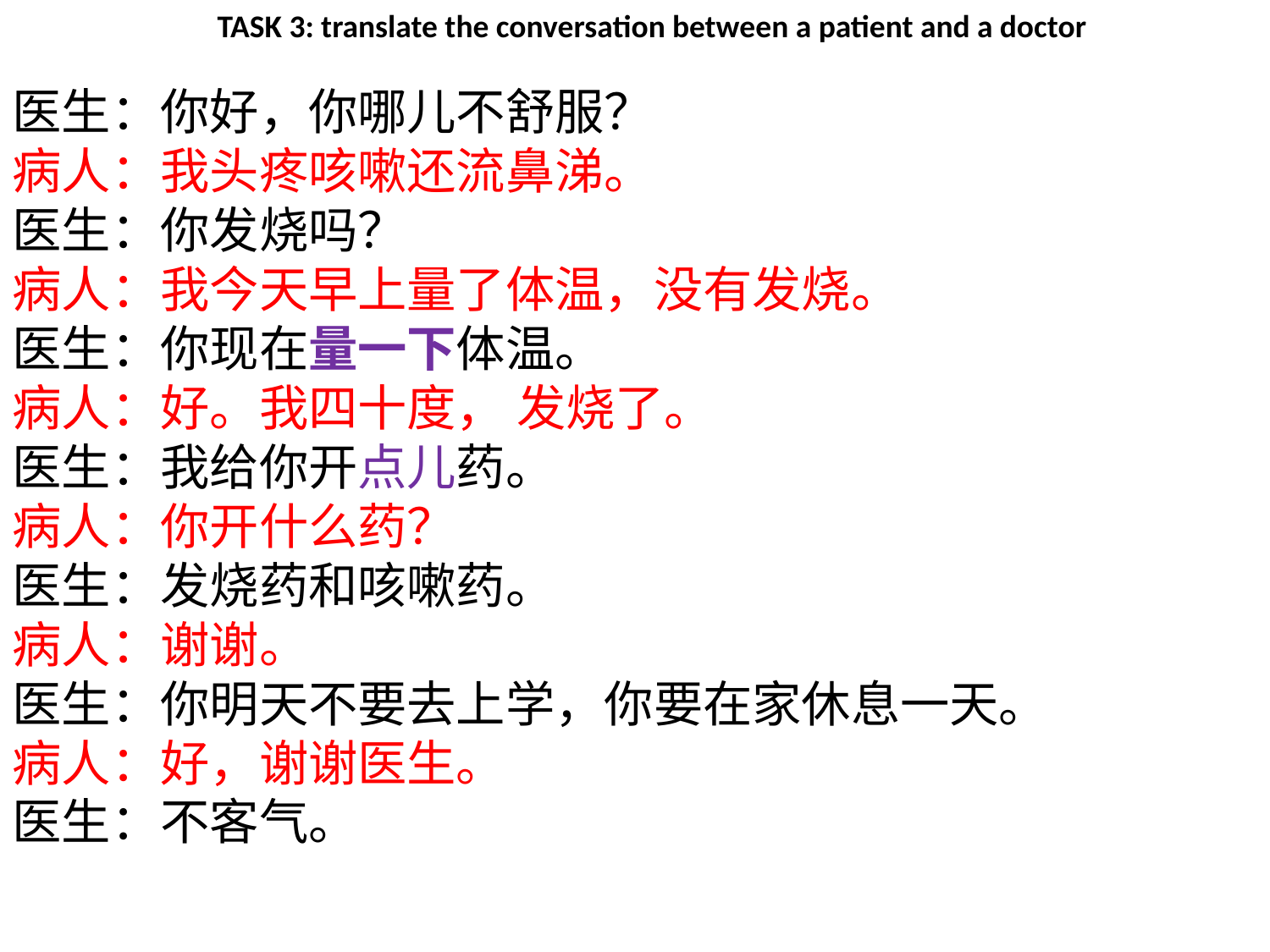

TASK 3: translate the conversation between a patient and a doctor
医生：你好，你哪儿不舒服？
病人：我头疼咳嗽还流鼻涕。
医生：你发烧吗？
病人：我今天早上量了体温，没有发烧。
医生：你现在量一下体温。
病人：好。我四十度， 发烧了。
医生：我给你开点儿药。
病人：你开什么药？
医生：发烧药和咳嗽药。
病人：谢谢。
医生：你明天不要去上学，你要在家休息一天。
病人：好，谢谢医生。
医生：不客气。